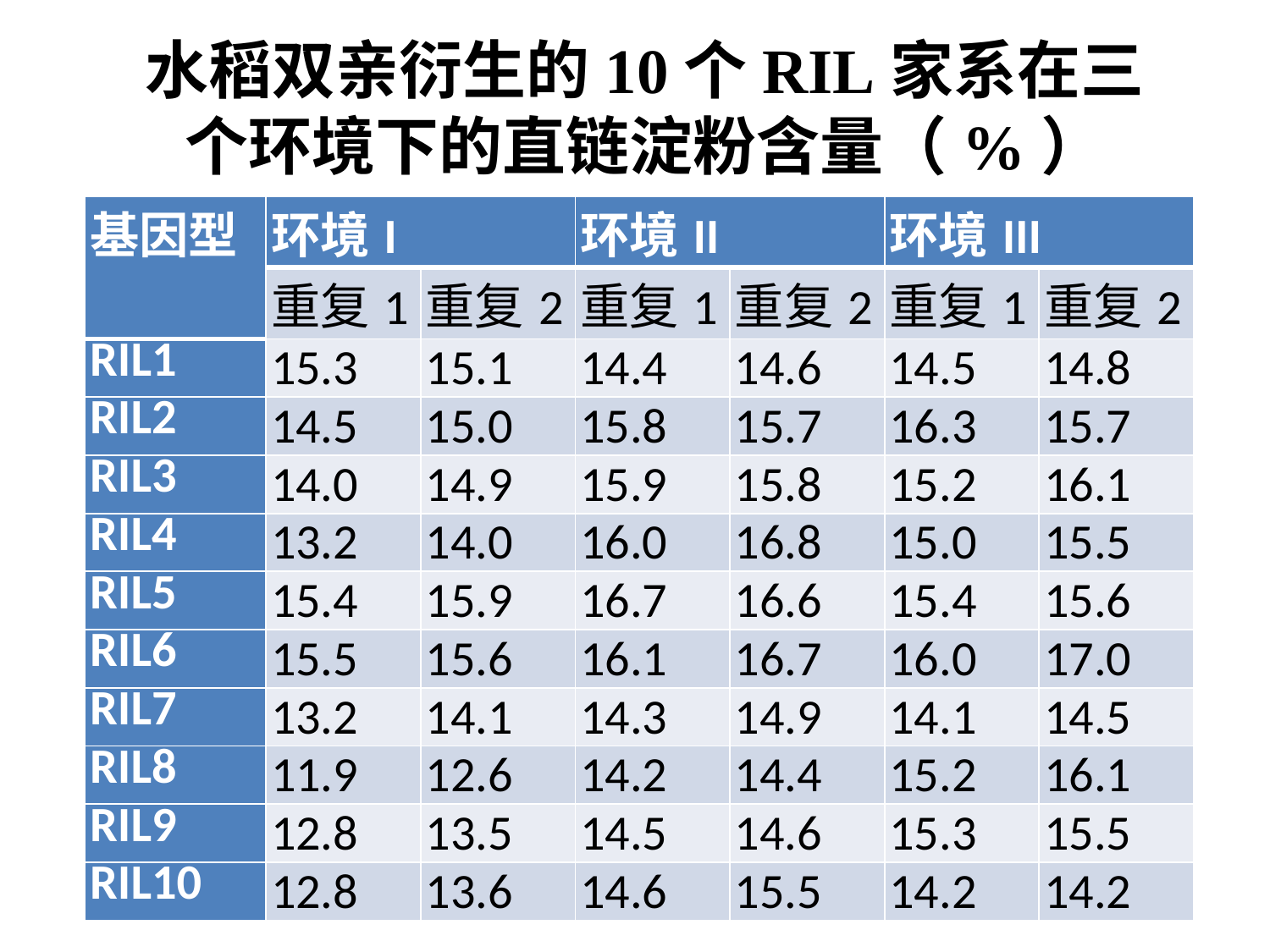

# 水稻双亲衍生的10个RIL家系在三个环境下的直链淀粉含量（%）
| 基因型 | 环境I |  | 环境II |  | 环境III |  |
| --- | --- | --- | --- | --- | --- | --- |
|  | 重复1 | 重复2 | 重复1 | 重复2 | 重复1 | 重复2 |
| RIL1 | 15.3 | 15.1 | 14.4 | 14.6 | 14.5 | 14.8 |
| RIL2 | 14.5 | 15.0 | 15.8 | 15.7 | 16.3 | 15.7 |
| RIL3 | 14.0 | 14.9 | 15.9 | 15.8 | 15.2 | 16.1 |
| RIL4 | 13.2 | 14.0 | 16.0 | 16.8 | 15.0 | 15.5 |
| RIL5 | 15.4 | 15.9 | 16.7 | 16.6 | 15.4 | 15.6 |
| RIL6 | 15.5 | 15.6 | 16.1 | 16.7 | 16.0 | 17.0 |
| RIL7 | 13.2 | 14.1 | 14.3 | 14.9 | 14.1 | 14.5 |
| RIL8 | 11.9 | 12.6 | 14.2 | 14.4 | 15.2 | 16.1 |
| RIL9 | 12.8 | 13.5 | 14.5 | 14.6 | 15.3 | 15.5 |
| RIL10 | 12.8 | 13.6 | 14.6 | 15.5 | 14.2 | 14.2 |